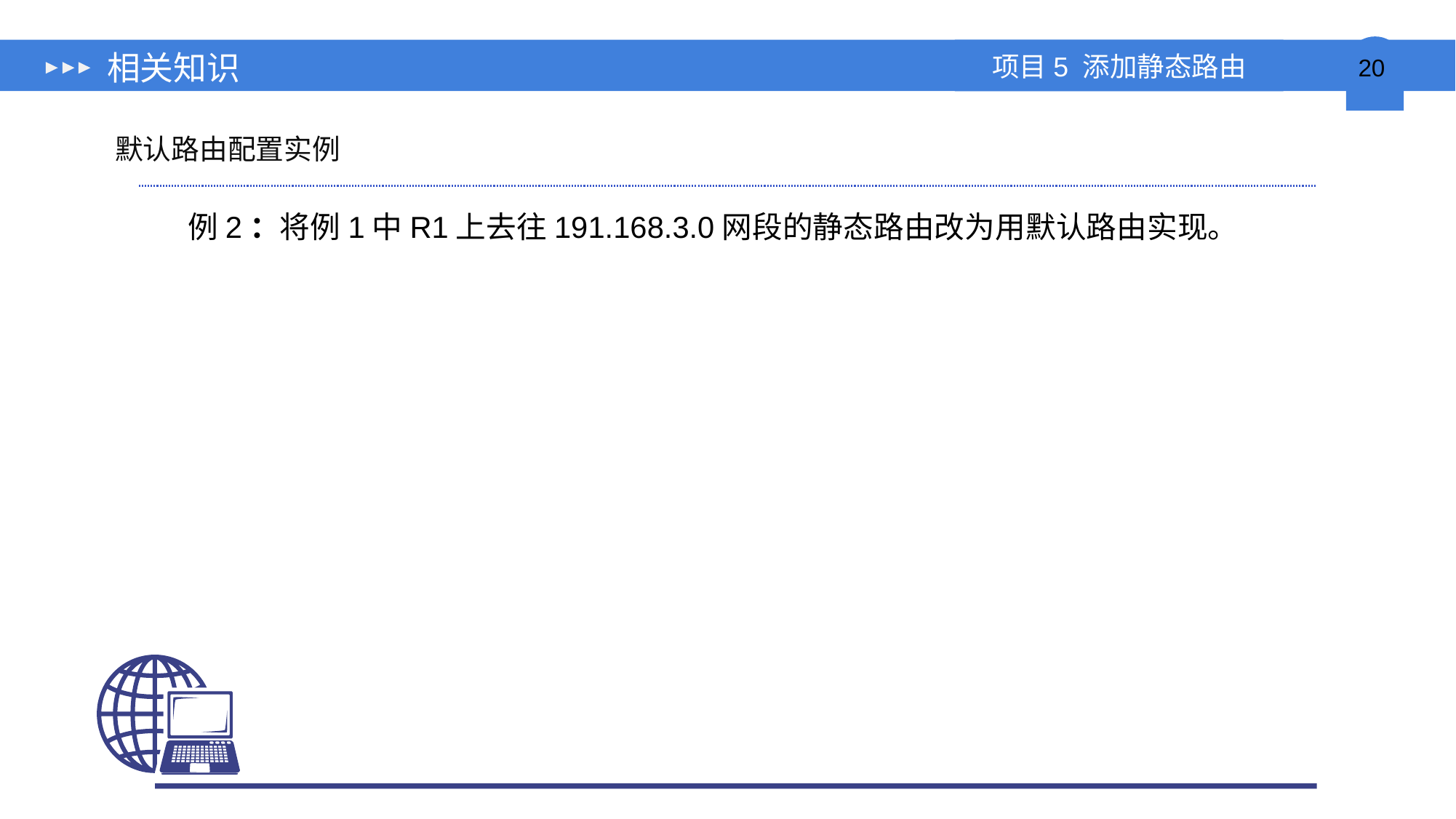

# 相关知识
默认路由配置实例

例2：将例1中R1上去往191.168.3.0网段的静态路由改为用默认路由实现。